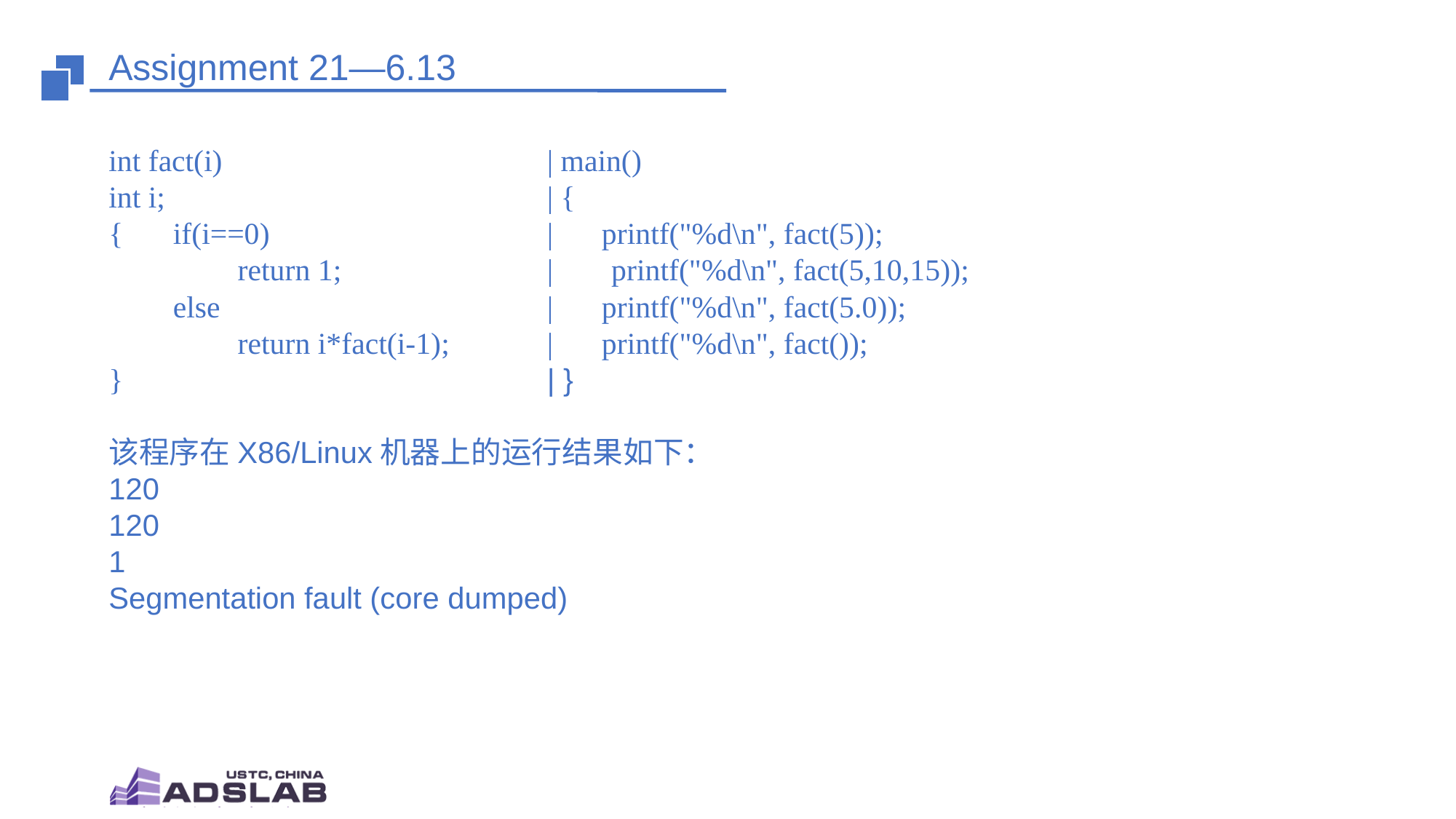

# Assignment 21—6.13
int fact(i)	| main()
int i;	| {
{	if(i==0)	|	printf("%d\n", fact(5));
	return 1;	|	printf("%d\n", fact(5,10,15));
	else	|	printf("%d\n", fact(5.0));
	return i*fact(i-1);	|	printf("%d\n", fact());
}	| }

该程序在X86/Linux机器上的运行结果如下：
120
120
1
Segmentation fault (core dumped)